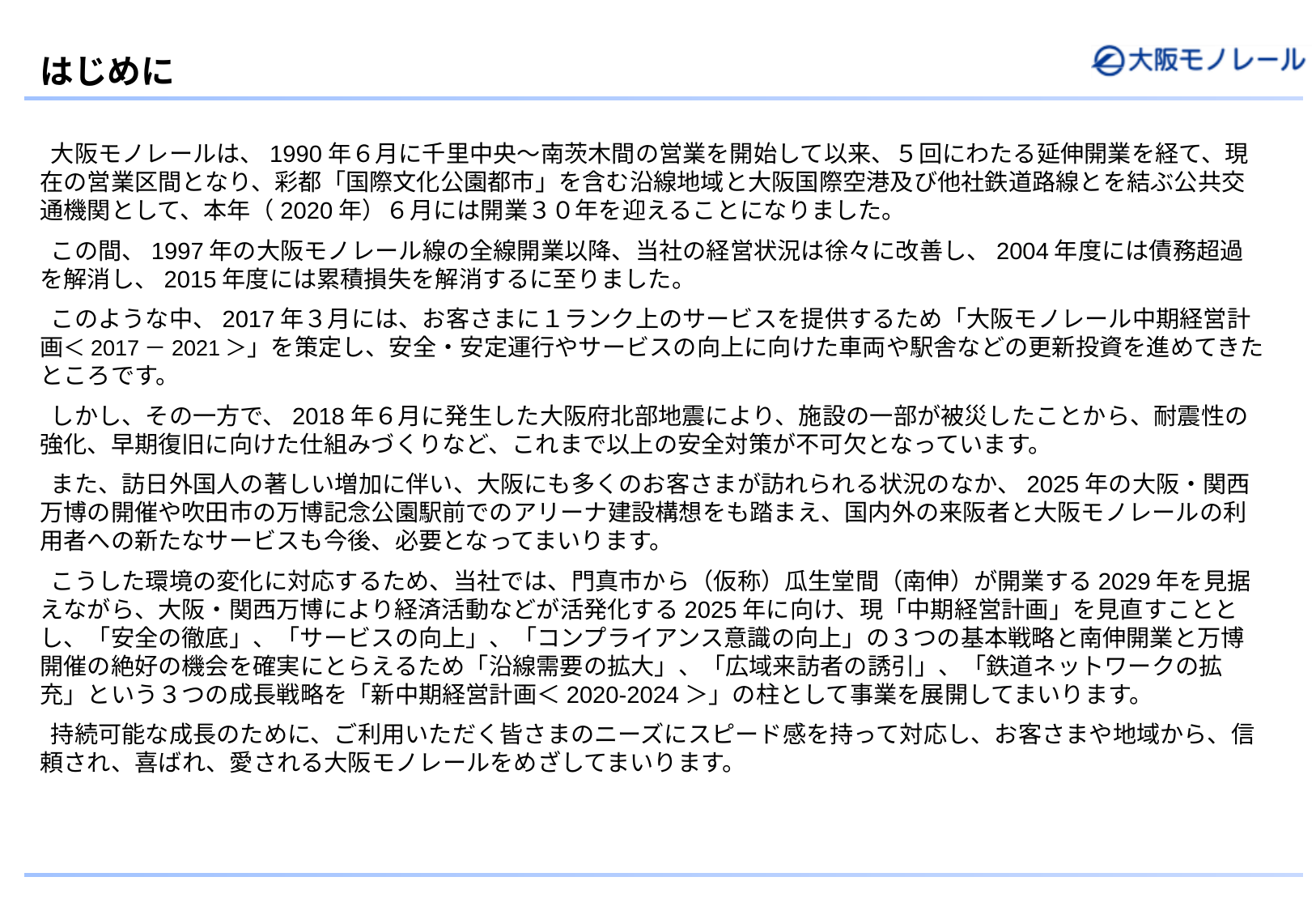

はじめに
 大阪モノレールは、1990年６月に千里中央～南茨木間の営業を開始して以来、５回にわたる延伸開業を経て、現在の営業区間となり、彩都「国際文化公園都市」を含む沿線地域と大阪国際空港及び他社鉄道路線とを結ぶ公共交通機関として、本年（2020年）６月には開業３０年を迎えることになりました。
 この間、1997年の大阪モノレール線の全線開業以降、当社の経営状況は徐々に改善し、2004年度には債務超過を解消し、2015年度には累積損失を解消するに至りました。
 このような中、2017年３月には、お客さまに１ランク上のサービスを提供するため「大阪モノレール中期経営計画＜2017－2021＞」を策定し、安全・安定運行やサービスの向上に向けた車両や駅舎などの更新投資を進めてきたところです。
 しかし、その一方で、2018年６月に発生した大阪府北部地震により、施設の一部が被災したことから、耐震性の強化、早期復旧に向けた仕組みづくりなど、これまで以上の安全対策が不可欠となっています。
 また、訪日外国人の著しい増加に伴い、大阪にも多くのお客さまが訪れられる状況のなか、2025年の大阪・関西万博の開催や吹田市の万博記念公園駅前でのアリーナ建設構想をも踏まえ、国内外の来阪者と大阪モノレールの利用者への新たなサービスも今後、必要となってまいります。
 こうした環境の変化に対応するため、当社では、門真市から（仮称）瓜生堂間（南伸）が開業する2029年を見据えながら、大阪・関西万博により経済活動などが活発化する2025年に向け、現「中期経営計画」を見直すこととし、「安全の徹底」、「サービスの向上」、「コンプライアンス意識の向上」の３つの基本戦略と南伸開業と万博開催の絶好の機会を確実にとらえるため「沿線需要の拡大」、「広域来訪者の誘引」、「鉄道ネットワークの拡充」という３つの成長戦略を「新中期経営計画＜2020-2024＞」の柱として事業を展開してまいります。
 持続可能な成長のために、ご利用いただく皆さまのニーズにスピード感を持って対応し、お客さまや地域から、信頼され、喜ばれ、愛される大阪モノレールをめざしてまいります。